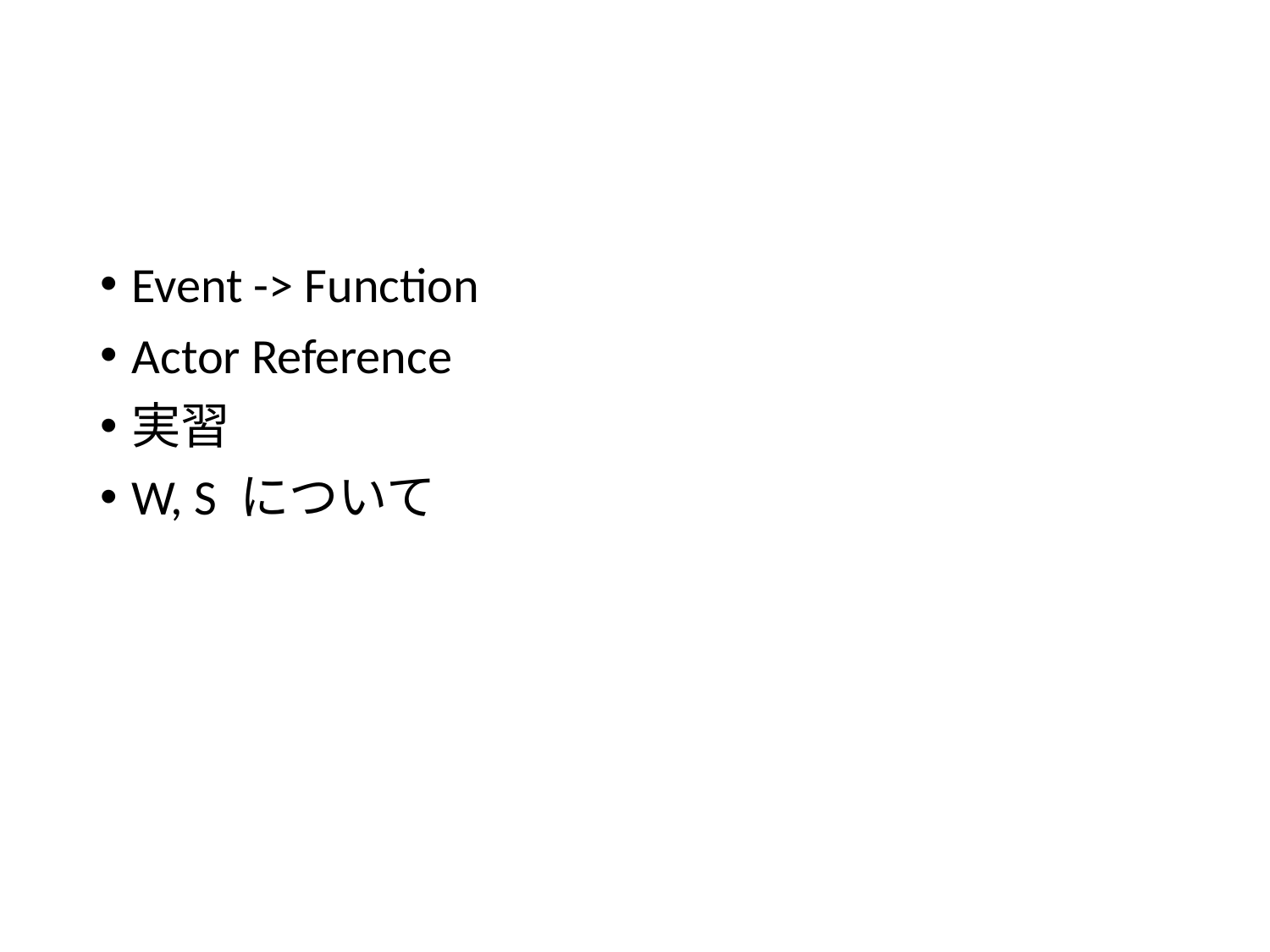

#
Event -> Function
Actor Reference
実習
W, S について